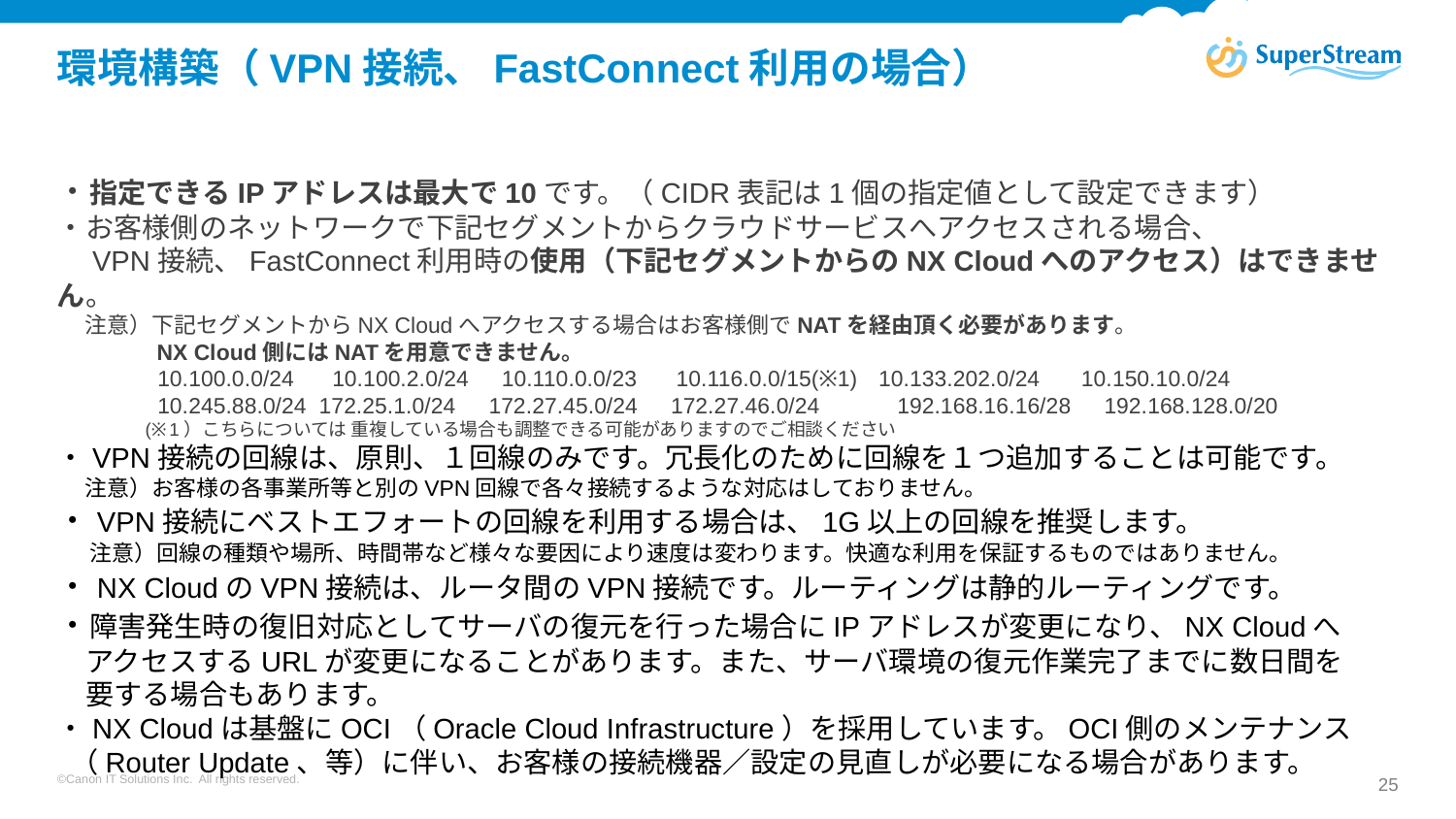

# 環境構築（VPN接続、FastConnect利用の場合）
・指定できるIPアドレスは最大で10です。（CIDR表記は1個の指定値として設定できます）
・お客様側のネットワークで下記セグメントからクラウドサービスへアクセスされる場合、
　VPN接続、FastConnect利用時の使用（下記セグメントからのNX Cloudへのアクセス）はできません。
　 注意）下記セグメントからNX Cloudへアクセスする場合はお客様側でNATを経由頂く必要があります。
　　　　 NX Cloud側にはNATを用意できません。
　10.100.0.0/24　 10.100.2.0/24　10.110.0.0/23　  10.116.0.0/15(※1)    10.133.202.0/24　  10.150.10.0/24
　10.245.88.0/24  172.25.1.0/24　172.27.45.0/24　172.27.46.0/24　　　192.168.16.16/28　192.168.128.0/20
   (※1）こちらについては 重複している場合も調整できる可能がありますのでご相談ください
・VPN接続の回線は、原則、１回線のみです。冗長化のために回線を１つ追加することは可能です。
　 注意）お客様の各事業所等と別のVPN回線で各々接続するような対応はしておりません。
・VPN接続にベストエフォートの回線を利用する場合は、1G以上の回線を推奨します。
　  注意）回線の種類や場所、時間帯など様々な要因により速度は変わります。快適な利用を保証するものではありません。
・NX CloudのVPN接続は、ルータ間のVPN接続です。ルーティングは静的ルーティングです。
・障害発生時の復旧対応としてサーバの復元を行った場合にIPアドレスが変更になり、NX Cloudへ
　アクセスするURLが変更になることがあります。また、サーバ環境の復元作業完了までに数日間を
　要する場合もあります。
・NX Cloudは基盤にOCI（Oracle Cloud Infrastructure）を採用しています。OCI側のメンテナンス
 （Router Update、等）に伴い、お客様の接続機器／設定の見直しが必要になる場合があります。

©Canon IT Solutions Inc.  All rights reserved.
25